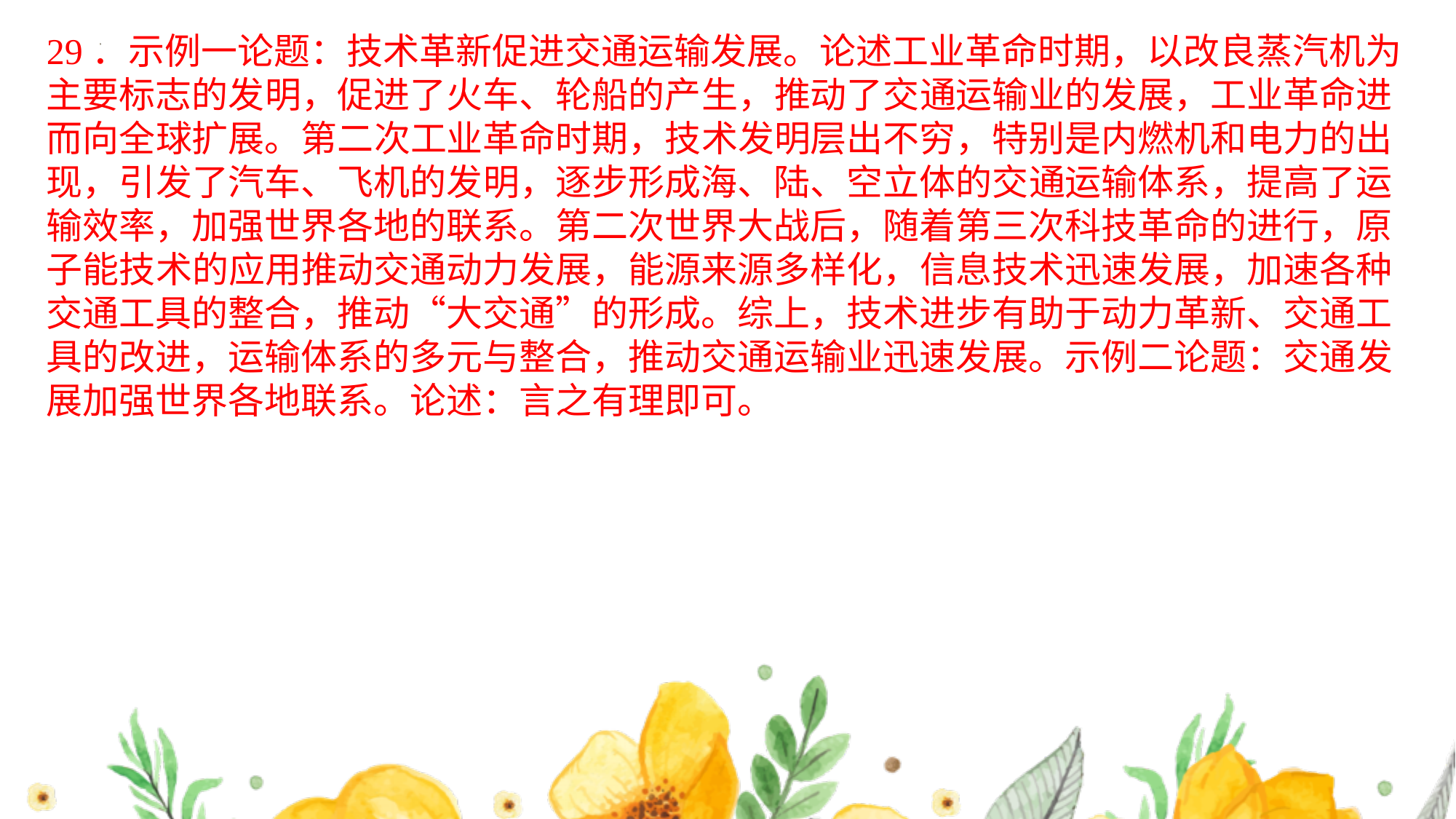

29．示例一论题：技术革新促进交通运输发展。论述工业革命时期，以改良蒸汽机为主要标志的发明，促进了火车、轮船的产生，推动了交通运输业的发展，工业革命进而向全球扩展。第二次工业革命时期，技术发明层出不穷，特别是内燃机和电力的出现，引发了汽车、飞机的发明，逐步形成海、陆、空立体的交通运输体系，提高了运输效率，加强世界各地的联系。第二次世界大战后，随着第三次科技革命的进行，原子能技术的应用推动交通动力发展，能源来源多样化，信息技术迅速发展，加速各种交通工具的整合，推动“大交通”的形成。综上，技术进步有助于动力革新、交通工具的改进，运输体系的多元与整合，推动交通运输业迅速发展。示例二论题：交通发展加强世界各地联系。论述：言之有理即可。